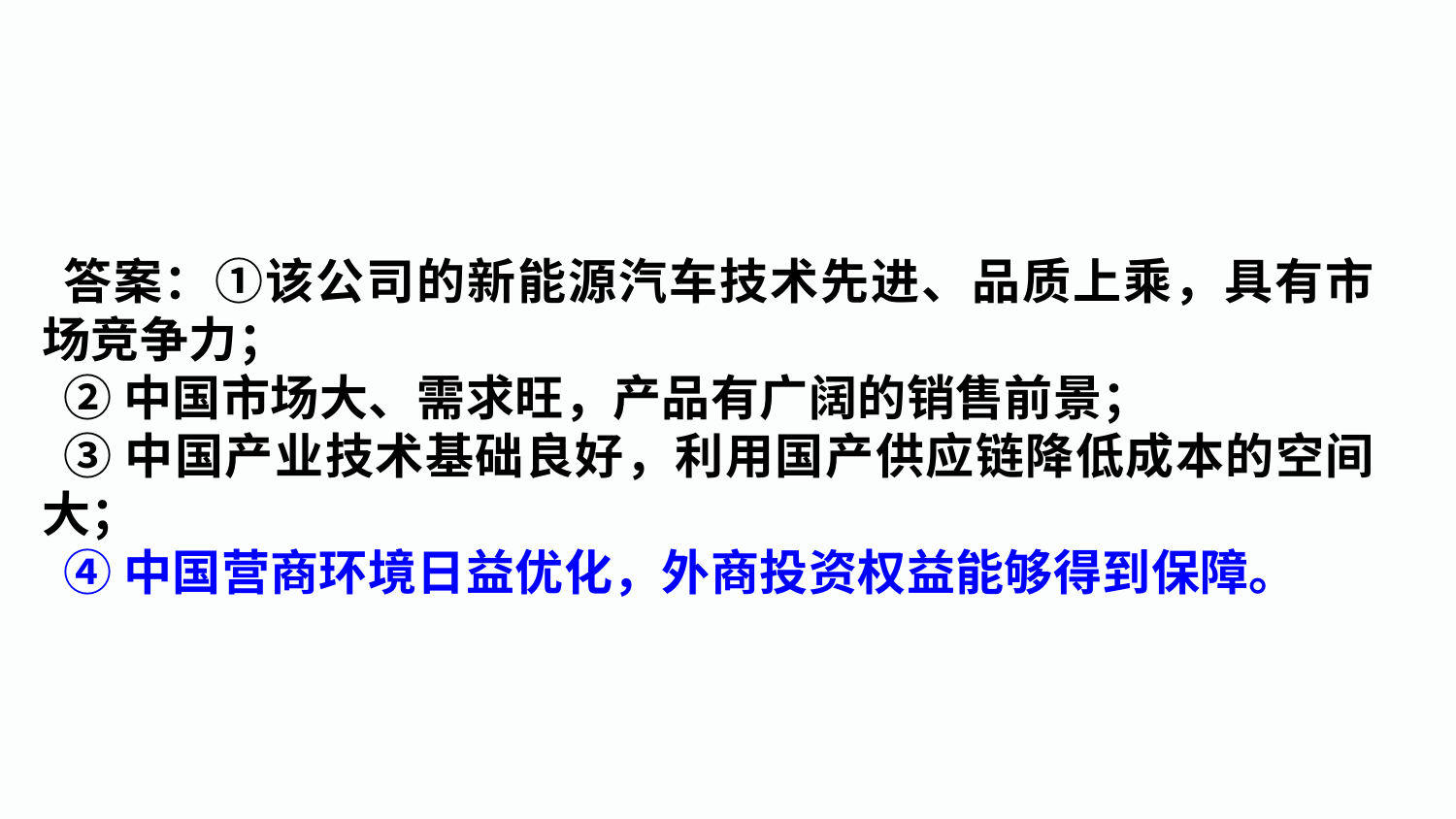

答案：①该公司的新能源汽车技术先进、品质上乘，具有市场竞争力；
②中国市场大、需求旺，产品有广阔的销售前景；
③中国产业技术基础良好，利用国产供应链降低成本的空间大；
④中国营商环境日益优化，外商投资权益能够得到保障。